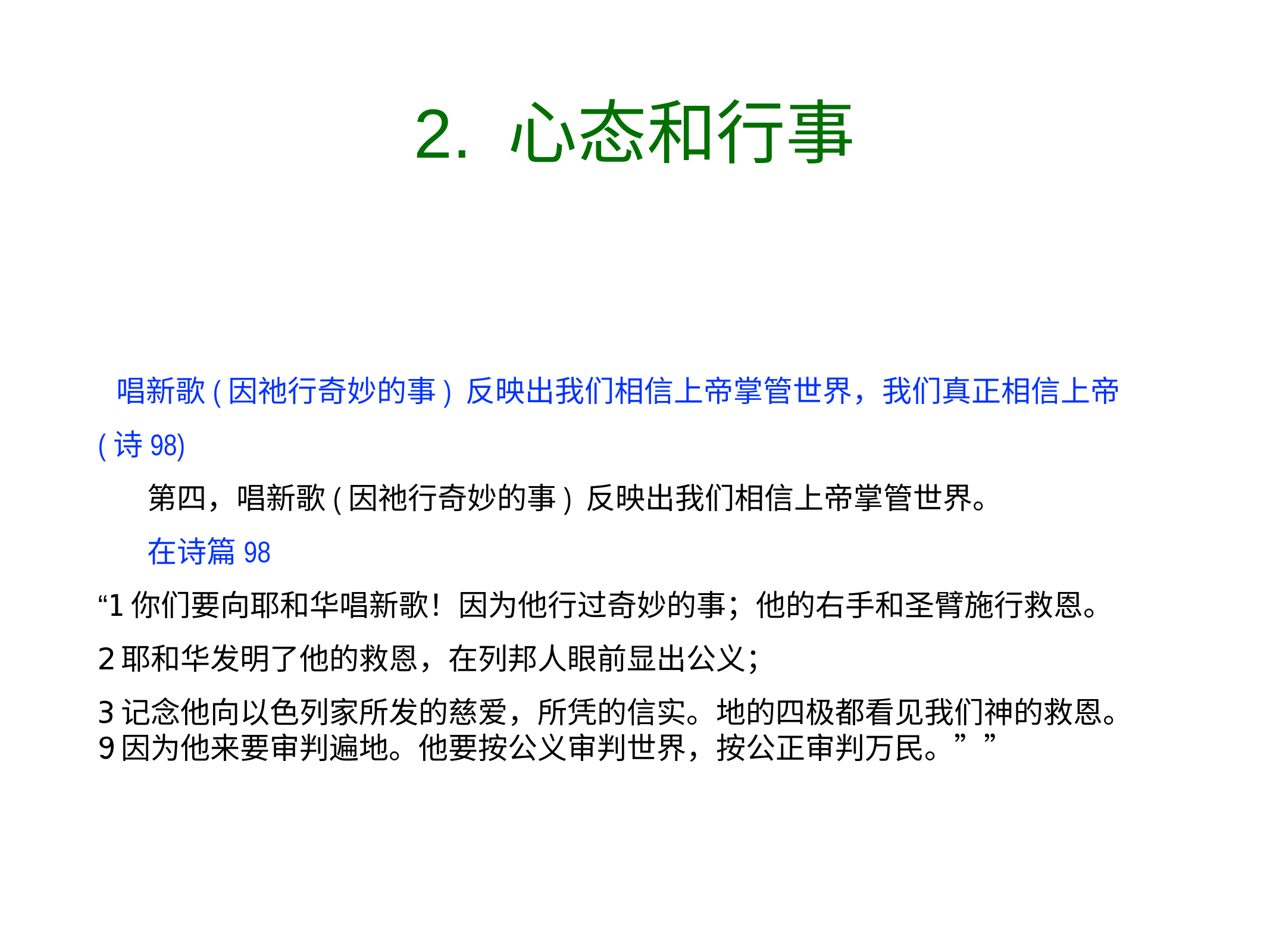

# 2. 心态和行事
唱新歌(因祂行奇妙的事) 反映出我们相信上帝掌管世界，我们真正相信上帝(诗98)
第四，唱新歌(因祂行奇妙的事) 反映出我们相信上帝掌管世界。
在诗篇98
“1你们要向耶和华唱新歌！因为他行过奇妙的事；他的右手和圣臂施行救恩。
2耶和华发明了他的救恩，在列邦人眼前显出公义；
3记念他向以色列家所发的慈爱，所凭的信实。地的四极都看见我们神的救恩。
9因为他来要审判遍地。他要按公义审判世界，按公正审判万民。””